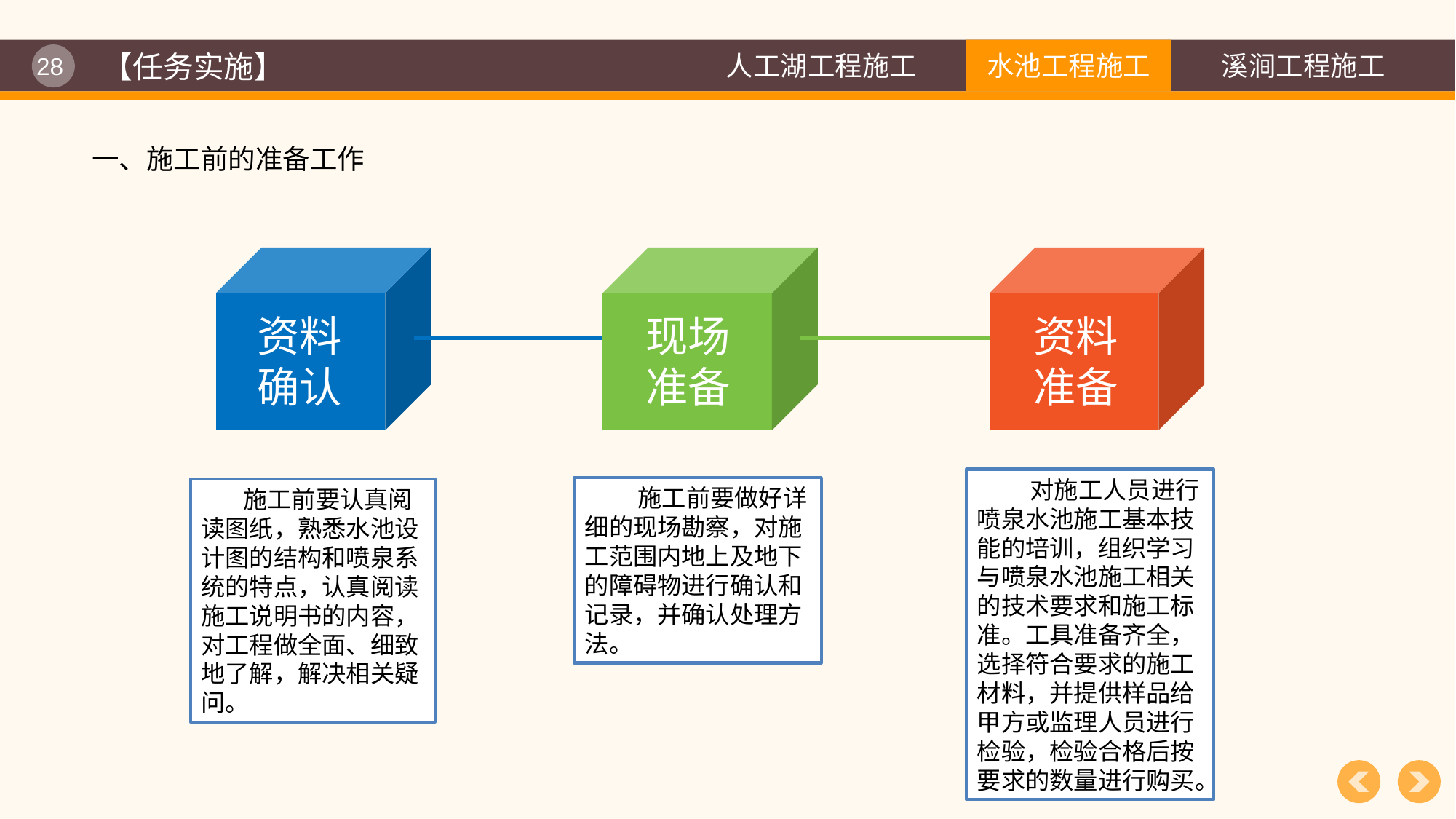

【任务实施】
一、施工前的准备工作

资料确认

现场准备

资料准备
对施工人员进行喷泉水池施工基本技能的培训，组织学习与喷泉水池施工相关的技术要求和施工标准。工具准备齐全，选择符合要求的施工材料，并提供样品给甲方或监理人员进行检验，检验合格后按要求的数量进行购买。
施工前要做好详细的现场勘察，对施工范围内地上及地下的障碍物进行确认和记录，并确认处理方法。
施工前要认真阅读图纸，熟悉水池设计图的结构和喷泉系统的特点，认真阅读施工说明书的内容，对工程做全面、细致地了解，解决相关疑问。